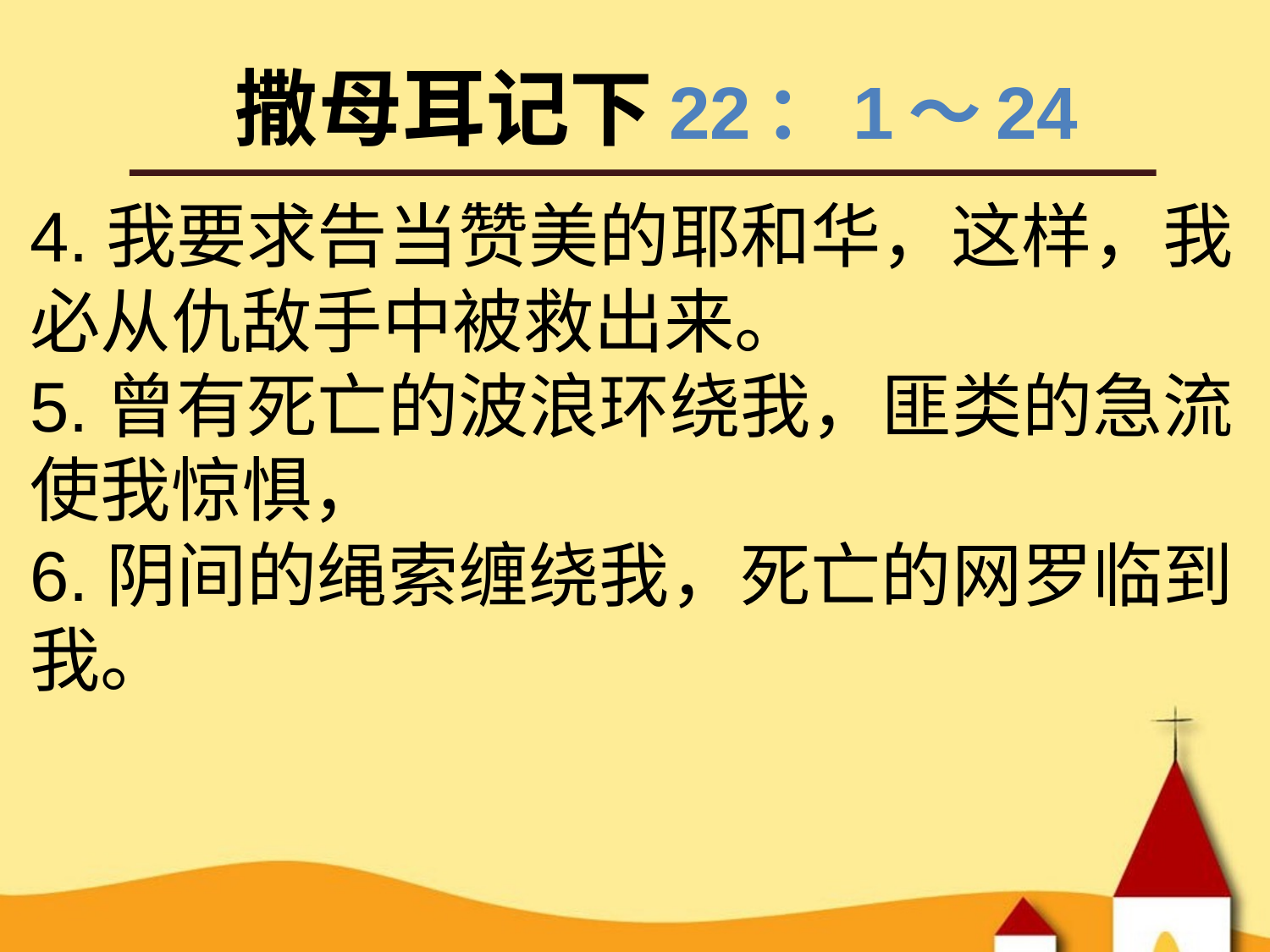

# 撒母耳记下22：1～24

4.我要求告当赞美的耶和华，这样，我必从仇敌手中被救出来。
5.曾有死亡的波浪环绕我，匪类的急流使我惊惧，
6.阴间的绳索缠绕我，死亡的网罗临到我。